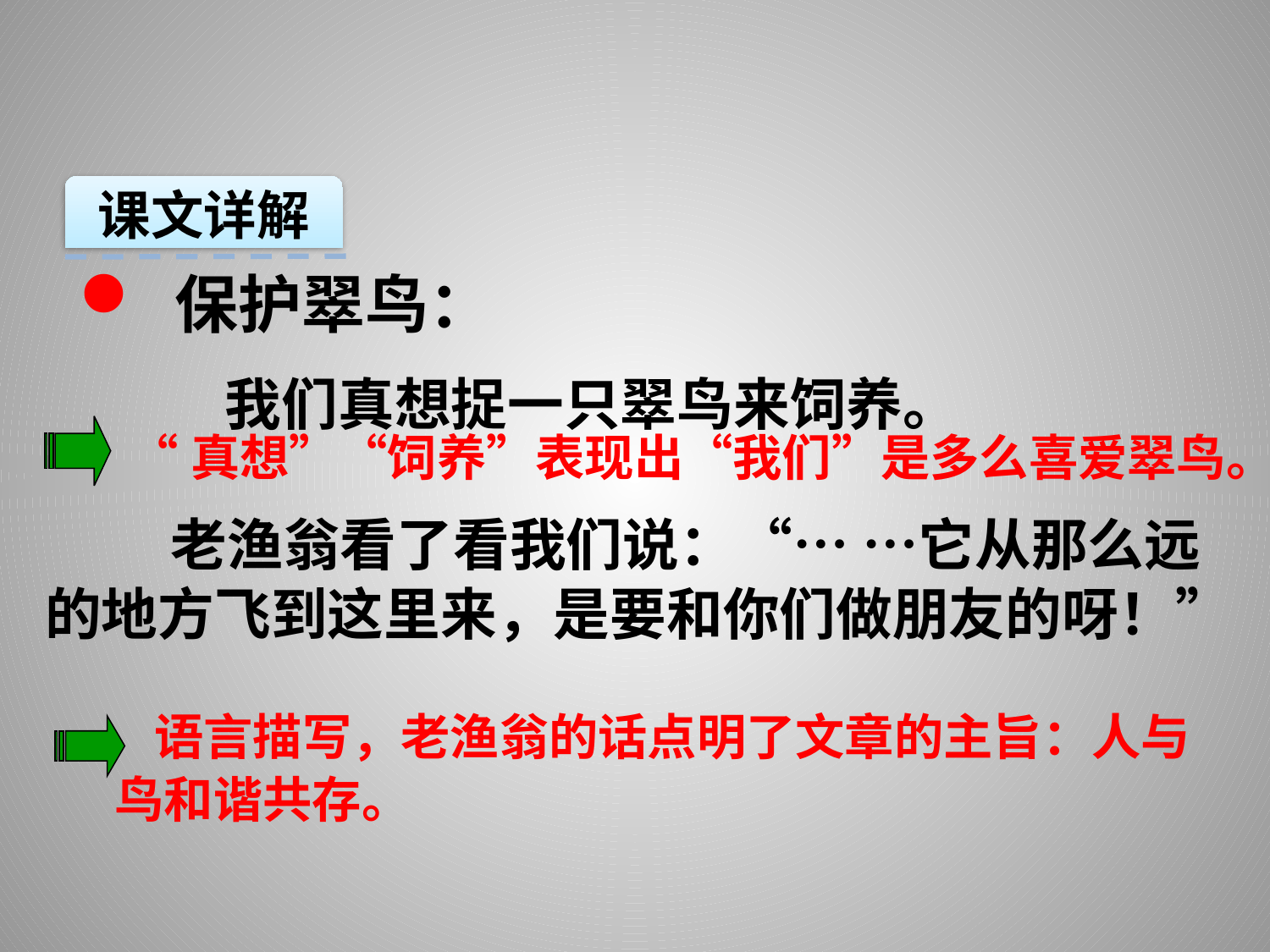

课文详解
保护翠鸟：
  我们真想捉一只翠鸟来饲养。
     “真想”“饲养”表现出“我们”是多么喜爱翠鸟。

           老渔翁看了看我们说：“… …它从那么远的地方飞到这里来，是要和你们做朋友的呀！”
     语言描写，老渔翁的话点明了文章的主旨：人与鸟和谐共存。